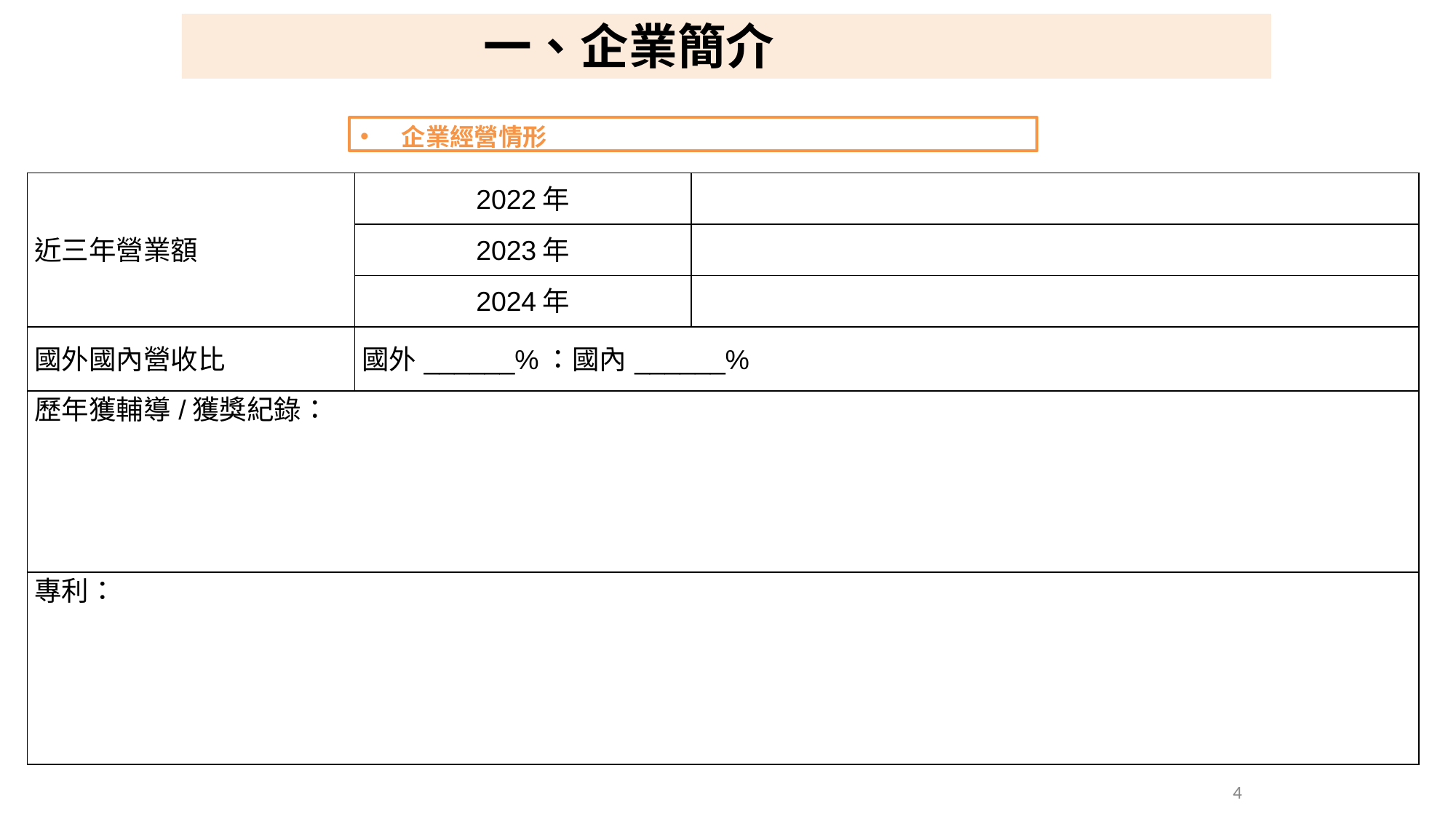

# 一、企業簡介
企業經營情形
| 近三年營業額 | 2022年 |  |
| --- | --- | --- |
|  | 2023年 |  |
|  | 2024年 |  |
| 國外國內營收比 | 國外\_\_\_\_\_\_%：國內\_\_\_\_\_\_% |  |
| 歷年獲輔導/獲獎紀錄： |  |  |
| 專利： |  |  |
4